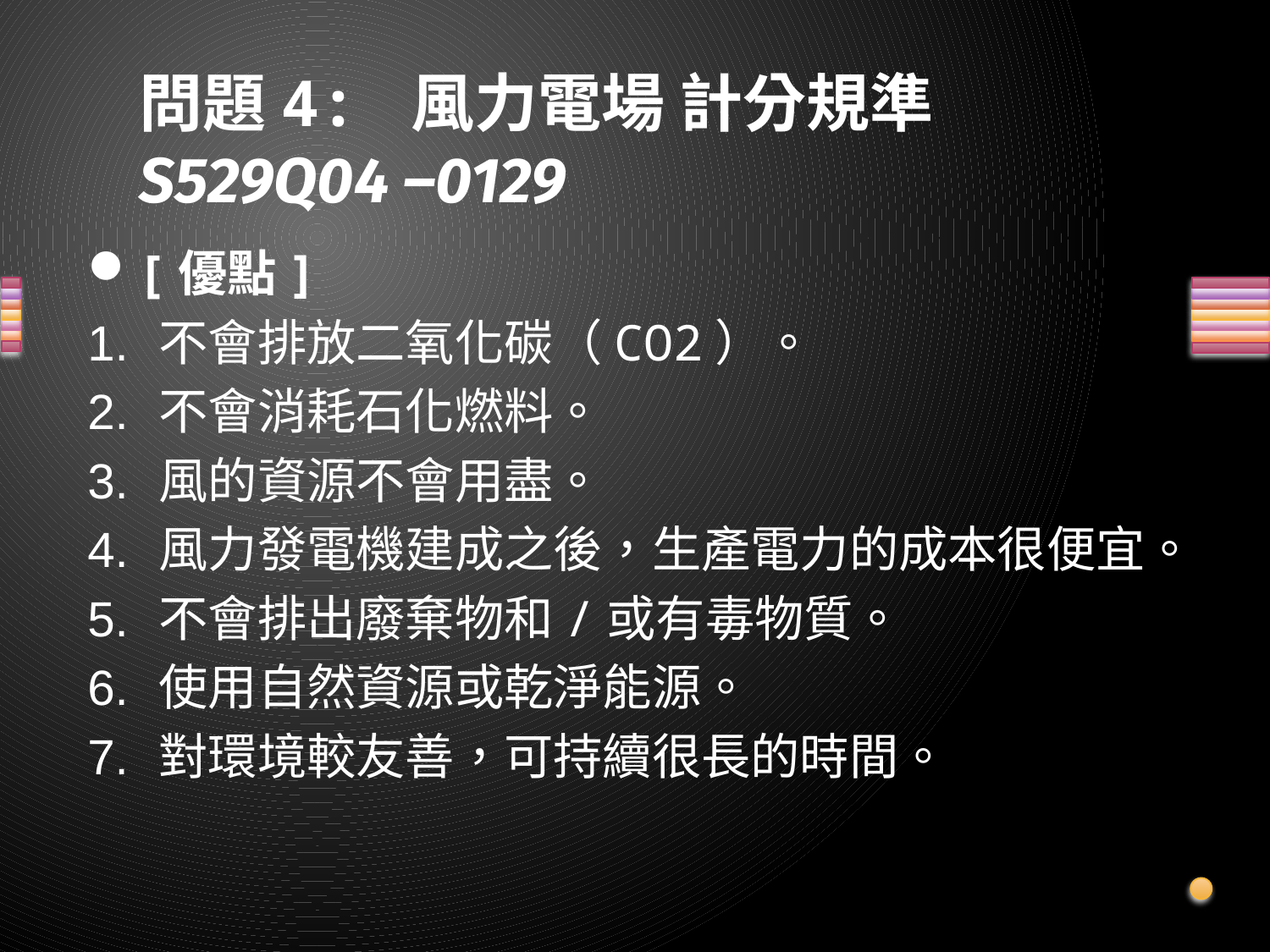

# 問題4: 風力電場 計分規準 S529Q04 –0129
[優點]
不會排放二氧化碳（CO2）。
不會消耗石化燃料。
風的資源不會用盡。
風力發電機建成之後，生產電力的成本很便宜。
不會排出廢棄物和/或有毒物質。
使用自然資源或乾淨能源。
對環境較友善，可持續很長的時間。